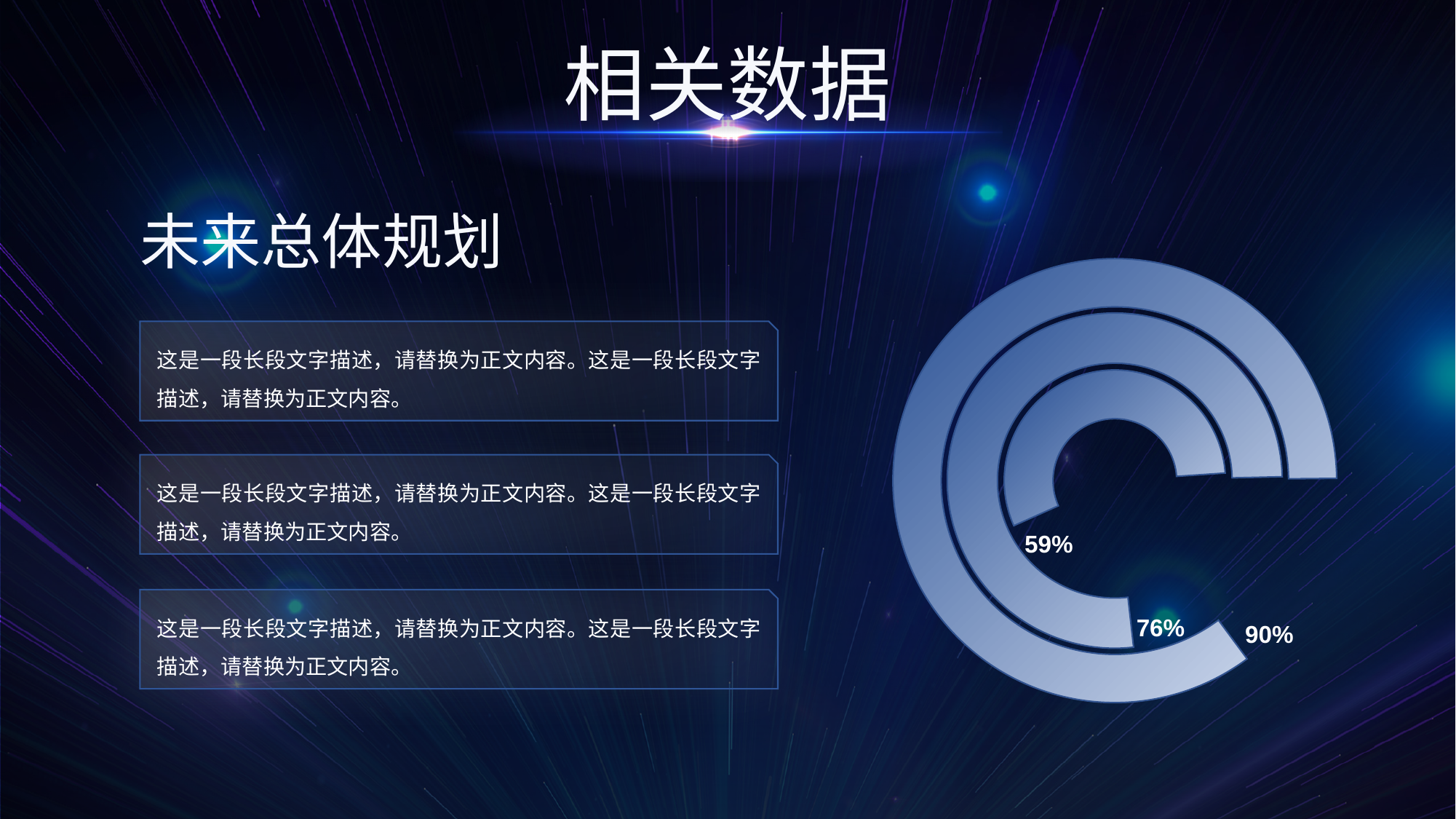

相关数据
未来总体规划

这是一段长段文字描述，请替换为正文内容。这是一段长段文字描述，请替换为正文内容。

这是一段长段文字描述，请替换为正文内容。这是一段长段文字描述，请替换为正文内容。

59%

76%

这是一段长段文字描述，请替换为正文内容。这是一段长段文字描述，请替换为正文内容。

90%